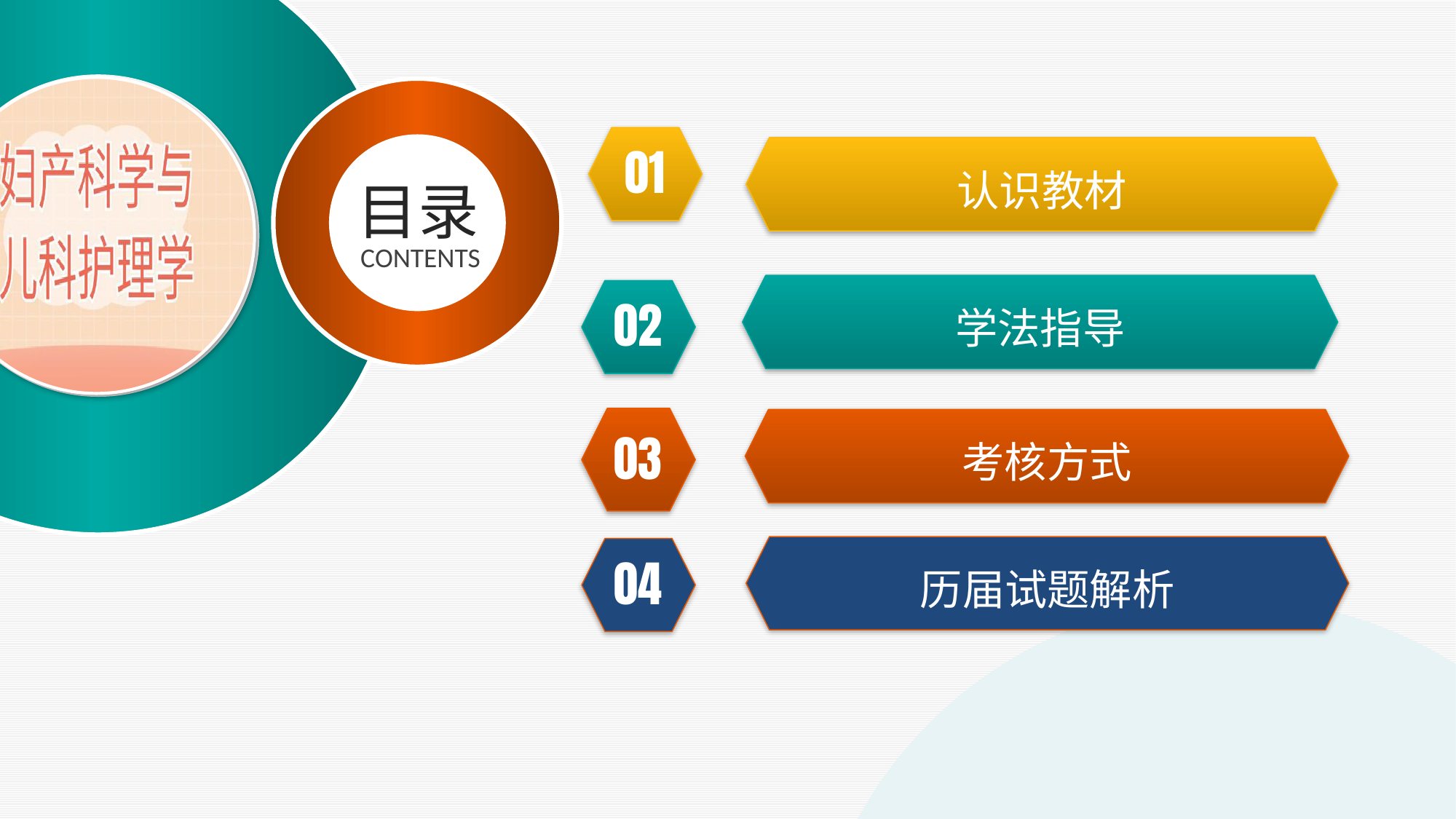

目录
CONTENTS
01
认识教材
学法指导
02
03
考核方式
历届试题解析
04